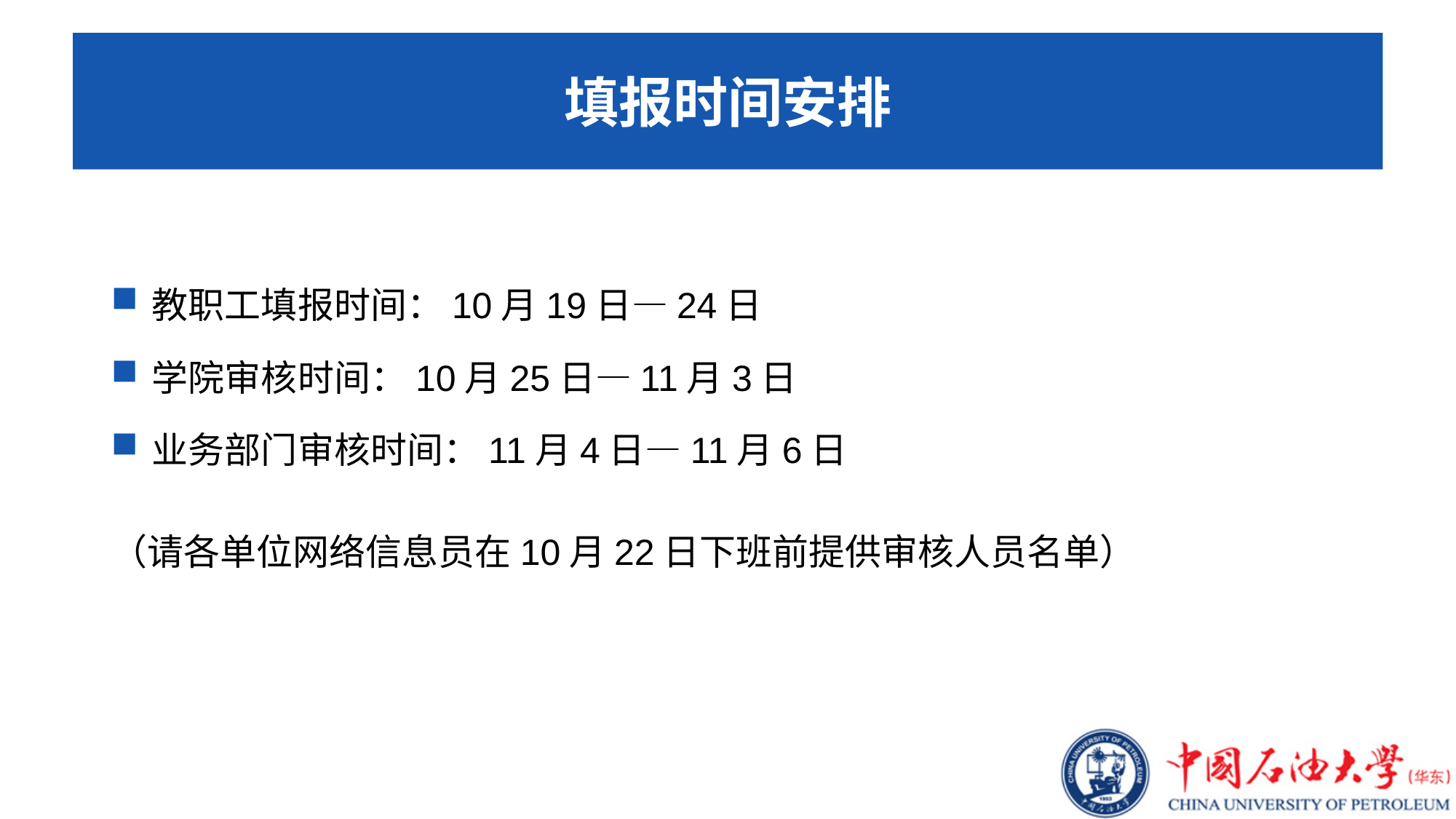

# 填报时间安排
教职工填报时间：10月19日—24日
学院审核时间：10月25日—11月3日
业务部门审核时间：11月4日—11月6日

（请各单位网络信息员在10月22日下班前提供审核人员名单）